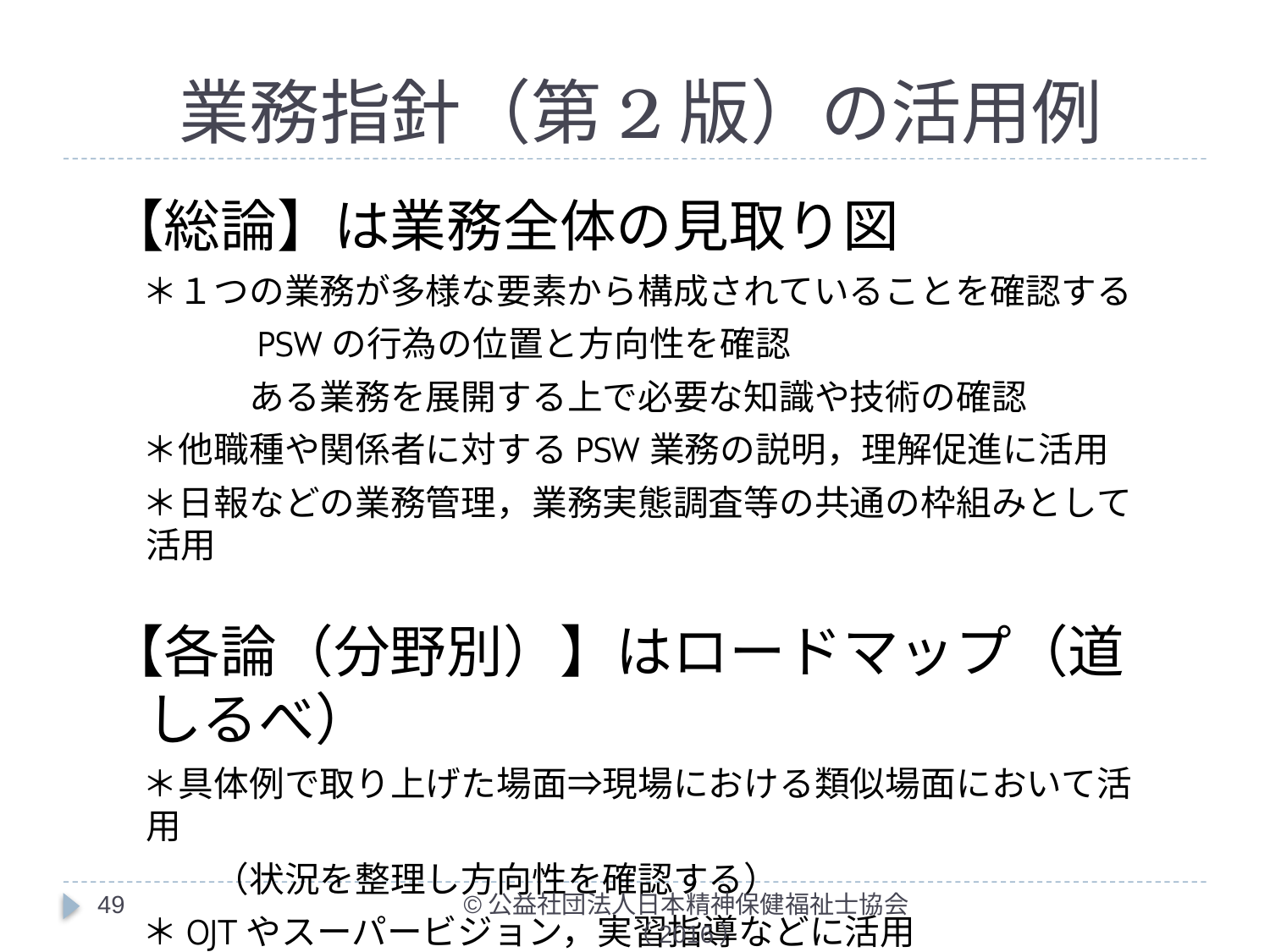

# 業務指針（第2版）の活用例
【総論】は業務全体の見取り図
　＊１つの業務が多様な要素から構成されていることを確認する
　　　　PSWの行為の位置と方向性を確認
　　　　ある業務を展開する上で必要な知識や技術の確認
　＊他職種や関係者に対するPSW業務の説明，理解促進に活用
　＊日報などの業務管理，業務実態調査等の共通の枠組みとして活用

【各論（分野別）】はロードマップ（道しるべ）
　＊具体例で取り上げた場面⇒現場における類似場面において活用
　　　（状況を整理し方向性を確認する）
　＊OJTやスーパービジョン，実習指導などに活用
49
©公益社団法人日本精神保健福祉士協会（2016）